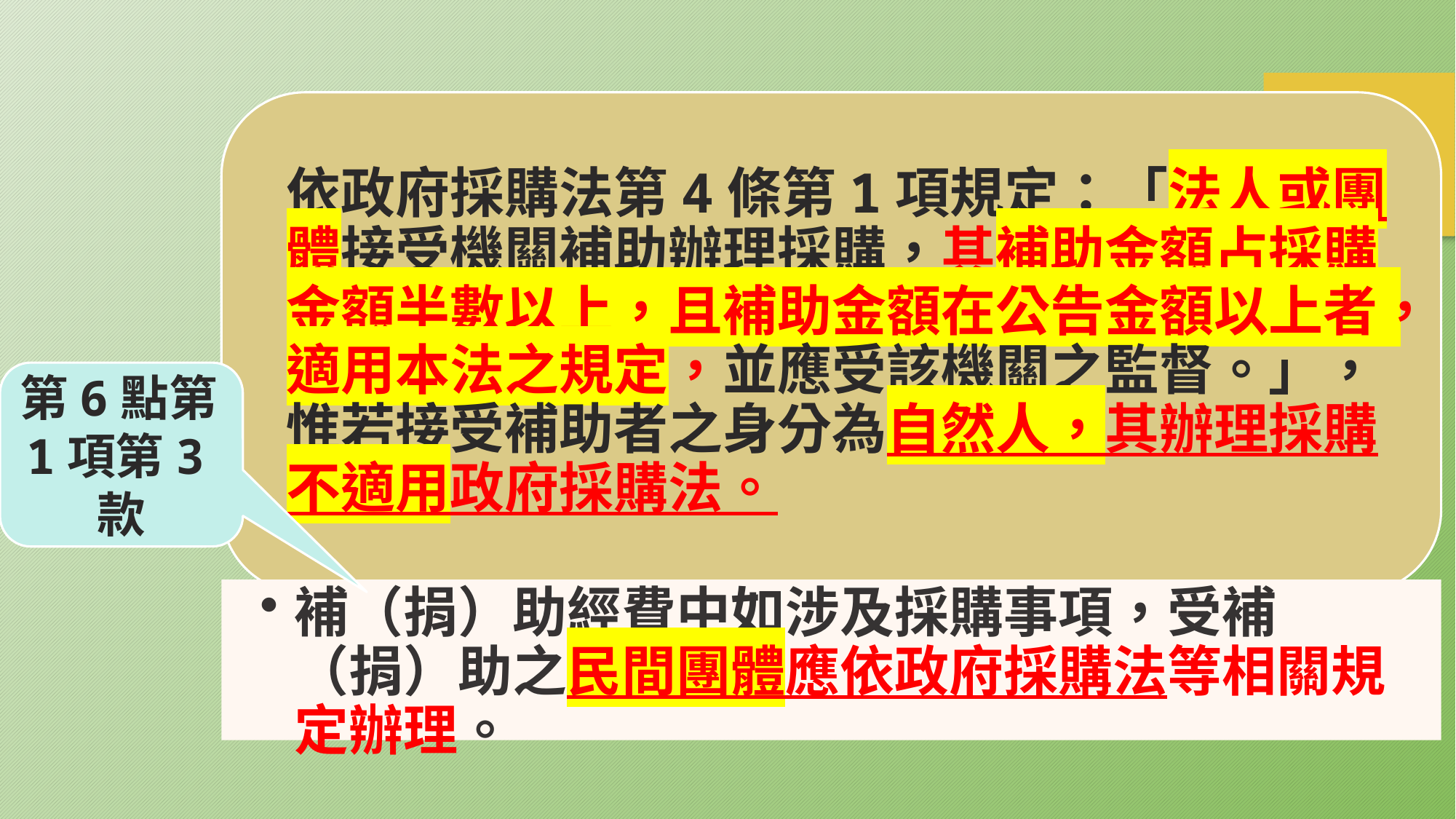

依政府採購法第4條第1項規定：「法人或團體接受機關補助辦理採購，其補助金額占採購金額半數以上，且補助金額在公告金額以上者，適用本法之規定，並應受該機關之監督。」，惟若接受補助者之身分為自然人，其辦理採購不適用政府採購法。
補（捐）助經費中如涉及採購事項，受補（捐）助之民間團體應依政府採購法等相關規定辦理。
第6點第1項第3款